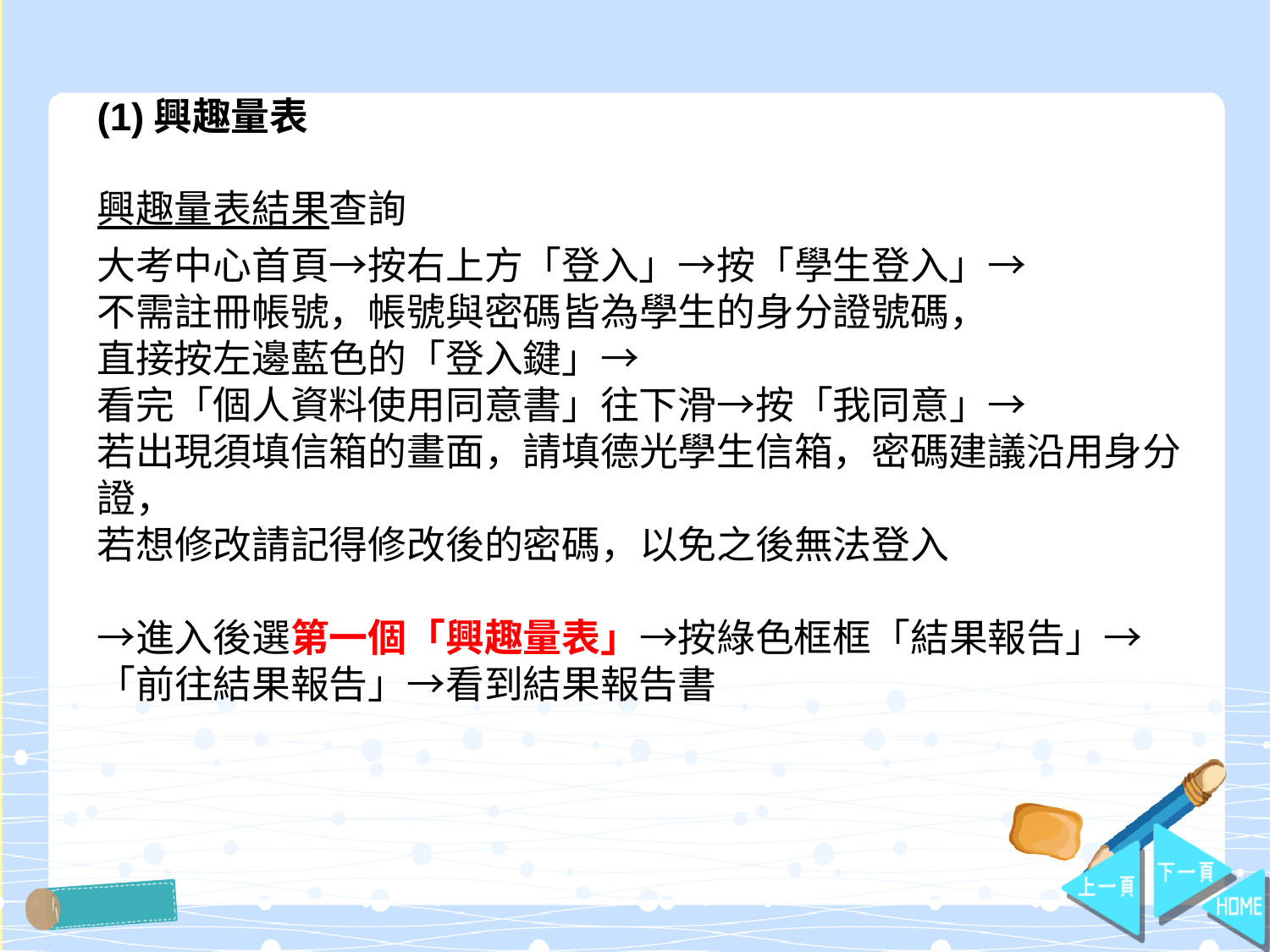

(1)興趣量表

興趣量表結果查詢
大考中心首頁→按右上方「登入」→按「學生登入」→
不需註冊帳號，帳號與密碼皆為學生的身分證號碼，
直接按左邊藍色的「登入鍵」→
看完「個人資料使用同意書」往下滑→按「我同意」→
若出現須填信箱的畫面，請填德光學生信箱，密碼建議沿用身分證，
若想修改請記得修改後的密碼，以免之後無法登入
→進入後選第一個「興趣量表」→按綠色框框「結果報告」→
「前往結果報告」→看到結果報告書